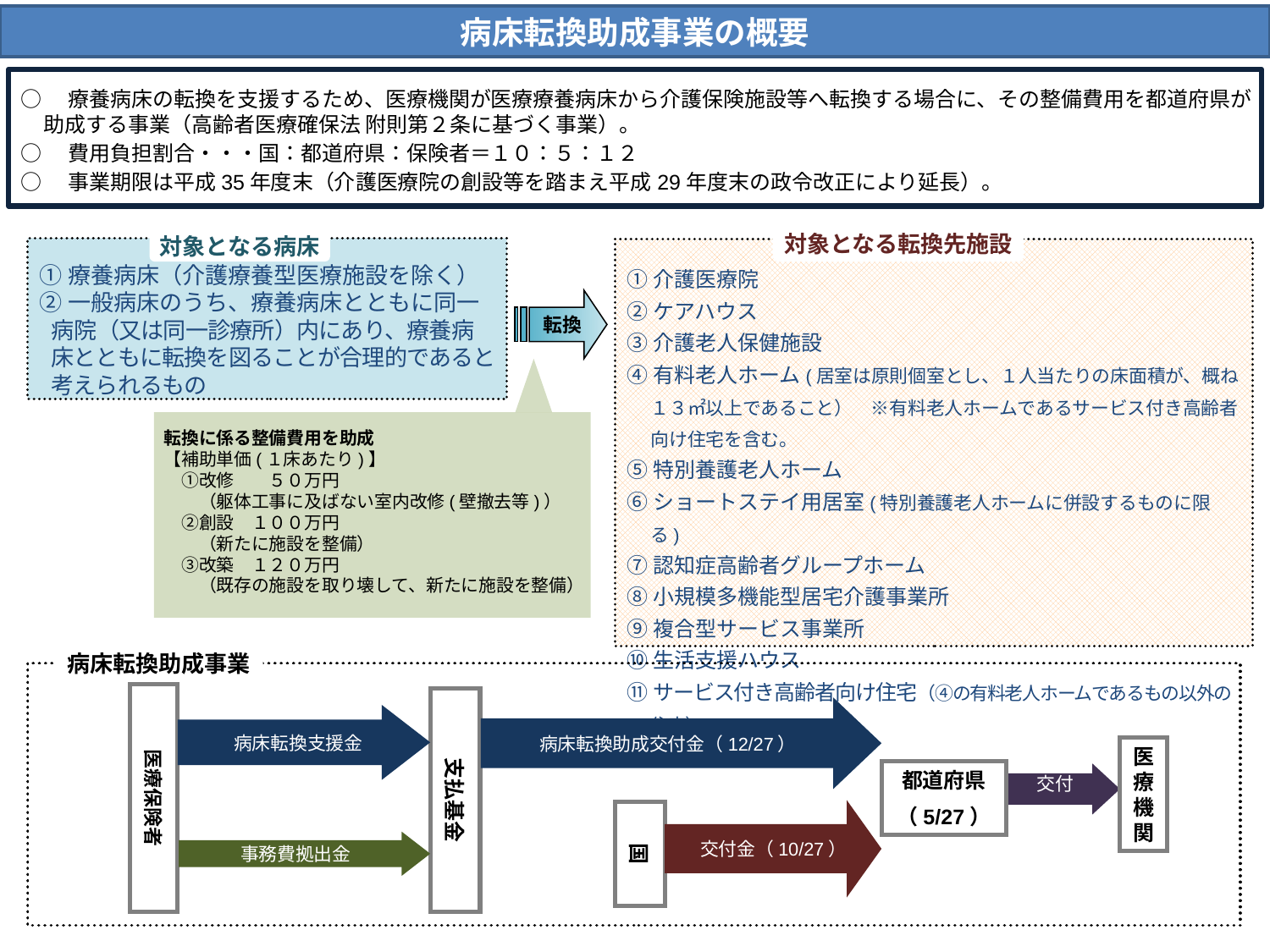

病床転換助成事業の概要

○　療養病床の転換を支援するため、医療機関が医療療養病床から介護保険施設等へ転換する場合に、その整備費用を都道府県が助成する事業（高齢者医療確保法 附則第２条に基づく事業）。
○　費用負担割合・・・国：都道府県：保険者＝１０：５：１２
○　事業期限は平成35年度末（介護医療院の創設等を踏まえ平成29年度末の政令改正により延長）。
対象となる転換先施設
対象となる病床

①療養病床（介護療養型医療施設を除く）
②一般病床のうち、療養病床とともに同一病院（又は同一診療所）内にあり、療養病床とともに転換を図ることが合理的であると考えられるもの

①介護医療院
②ケアハウス
③介護老人保健施設
④有料老人ホーム(居室は原則個室とし、１人当たりの床面積が、概ね１３㎡以上であること）　※有料老人ホームであるサービス付き高齢者向け住宅を含む。
⑤特別養護老人ホーム
⑥ショートステイ用居室(特別養護老人ホームに併設するものに限る)
⑦認知症高齢者グループホーム
⑧小規模多機能型居宅介護事業所
⑨複合型サービス事業所
⑩生活支援ハウス
⑪サービス付き高齢者向け住宅（④の有料老人ホームであるもの以外の住宅）
転換

転換に係る整備費用を助成
【補助単価(１床あたり)】
　①改修　　５０万円
　　（躯体工事に及ばない室内改修(壁撤去等)）
　②創設　１００万円
　　（新たに施設を整備）
　③改築　１２０万円
　　（既存の施設を取り壊して、新たに施設を整備）
病床転換助成事業

医療保険者
支払基金
病床転換助成交付金（12/27）
　病床転換支援金
医療機関
都道府県
（5/27）

交付
　交付金（10/27）
国
事務費拠出金